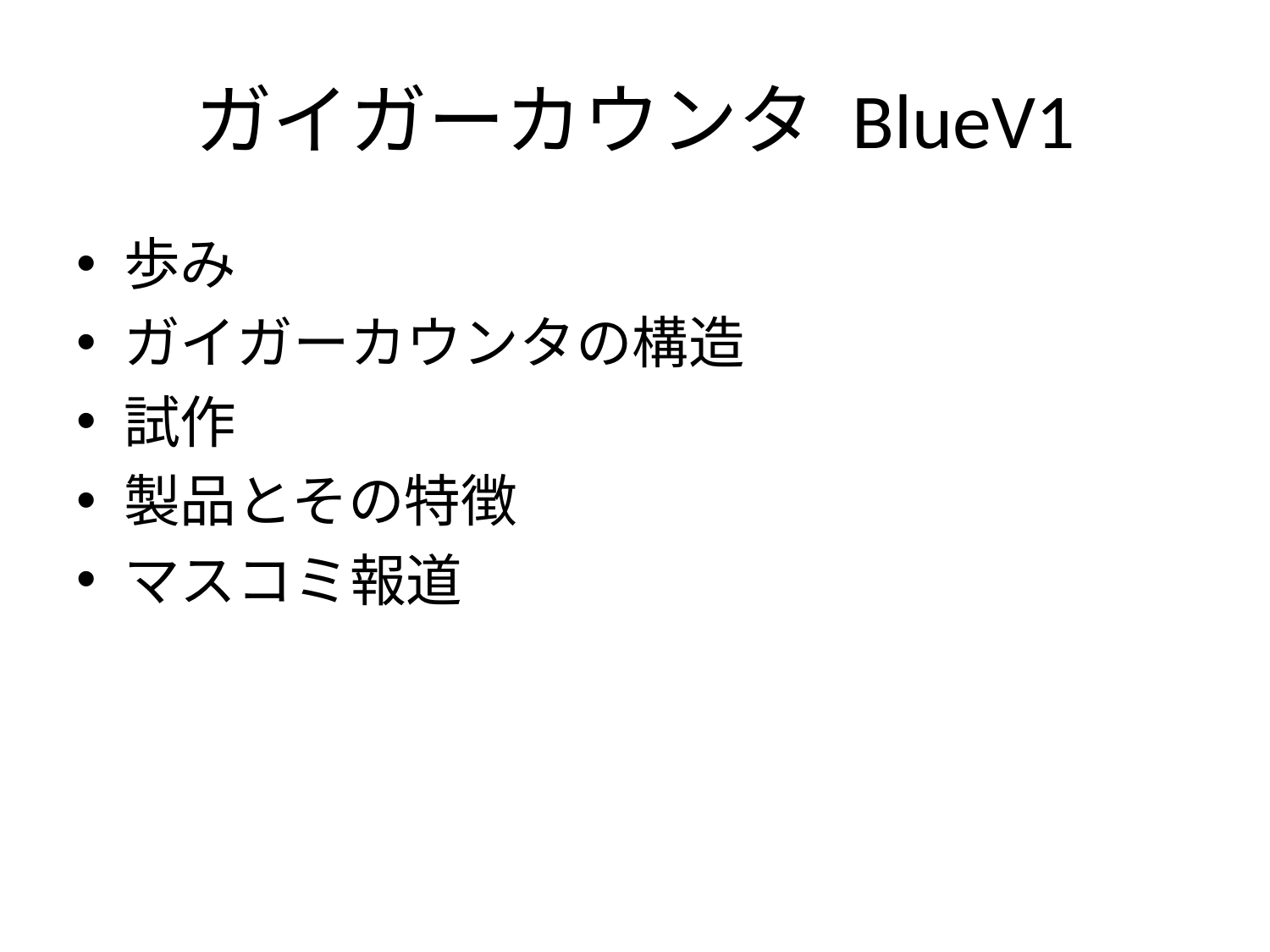

# ガイガーカウンタ BlueV1
歩み
ガイガーカウンタの構造
試作
製品とその特徴
マスコミ報道